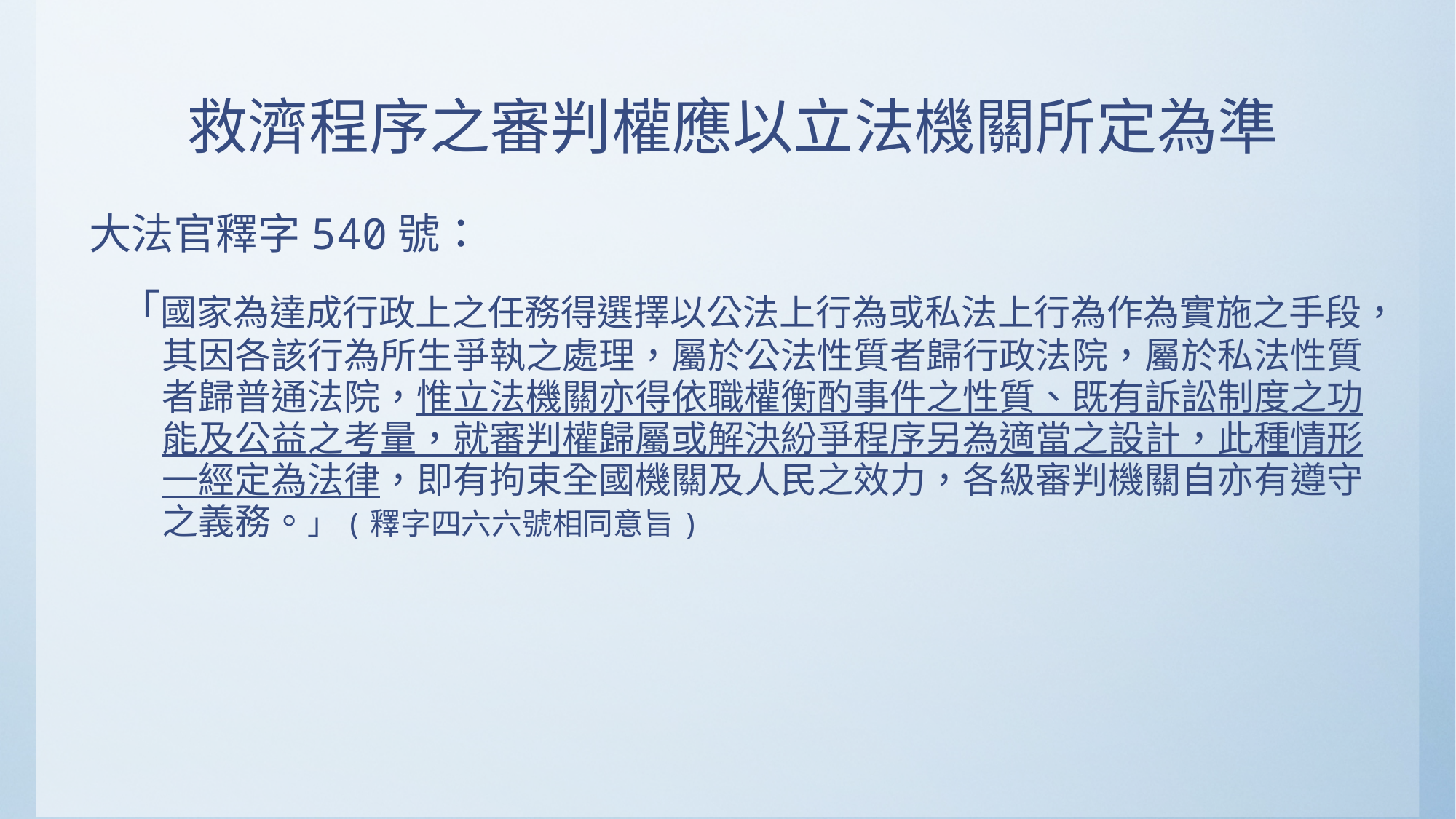

# 救濟程序之審判權應以立法機關所定為準
大法官釋字540號：
  「國家為達成行政上之任務得選擇以公法上行為或私法上行為作為實施之手段，其因各該行為所生爭執之處理，屬於公法性質者歸行政法院，屬於私法性質者歸普通法院，惟立法機關亦得依職權衡酌事件之性質、既有訴訟制度之功能及公益之考量，就審判權歸屬或解決紛爭程序另為適當之設計，此種情形一經定為法律，即有拘束全國機關及人民之效力，各級審判機關自亦有遵守之義務。」(釋字四六六號相同意旨)